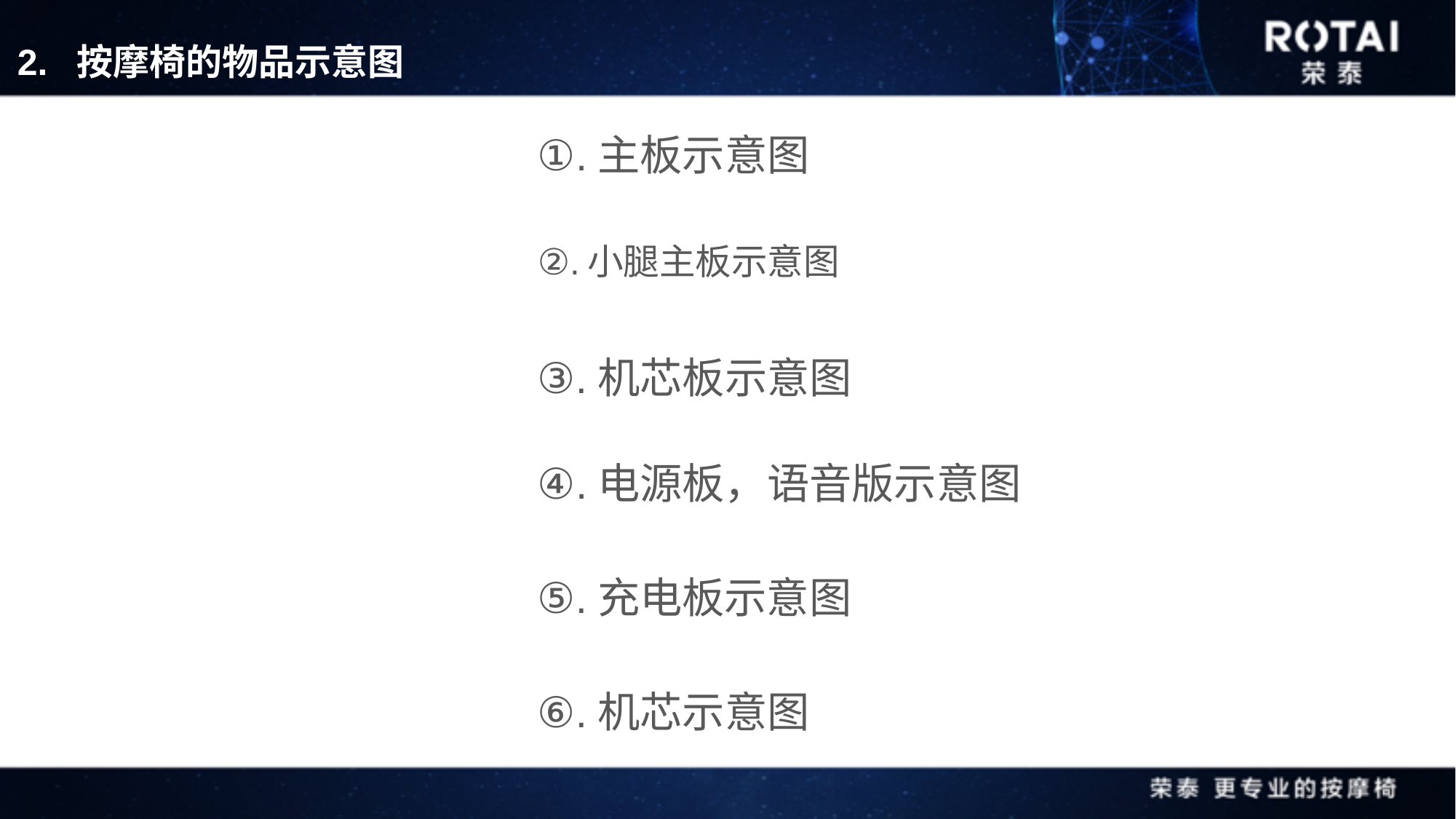

2.  按摩椅的物品示意图
①.主板示意图
②.小腿主板示意图
③.机芯板示意图
④.电源板，语音版示意图
⑤.充电板示意图
⑥.机芯示意图